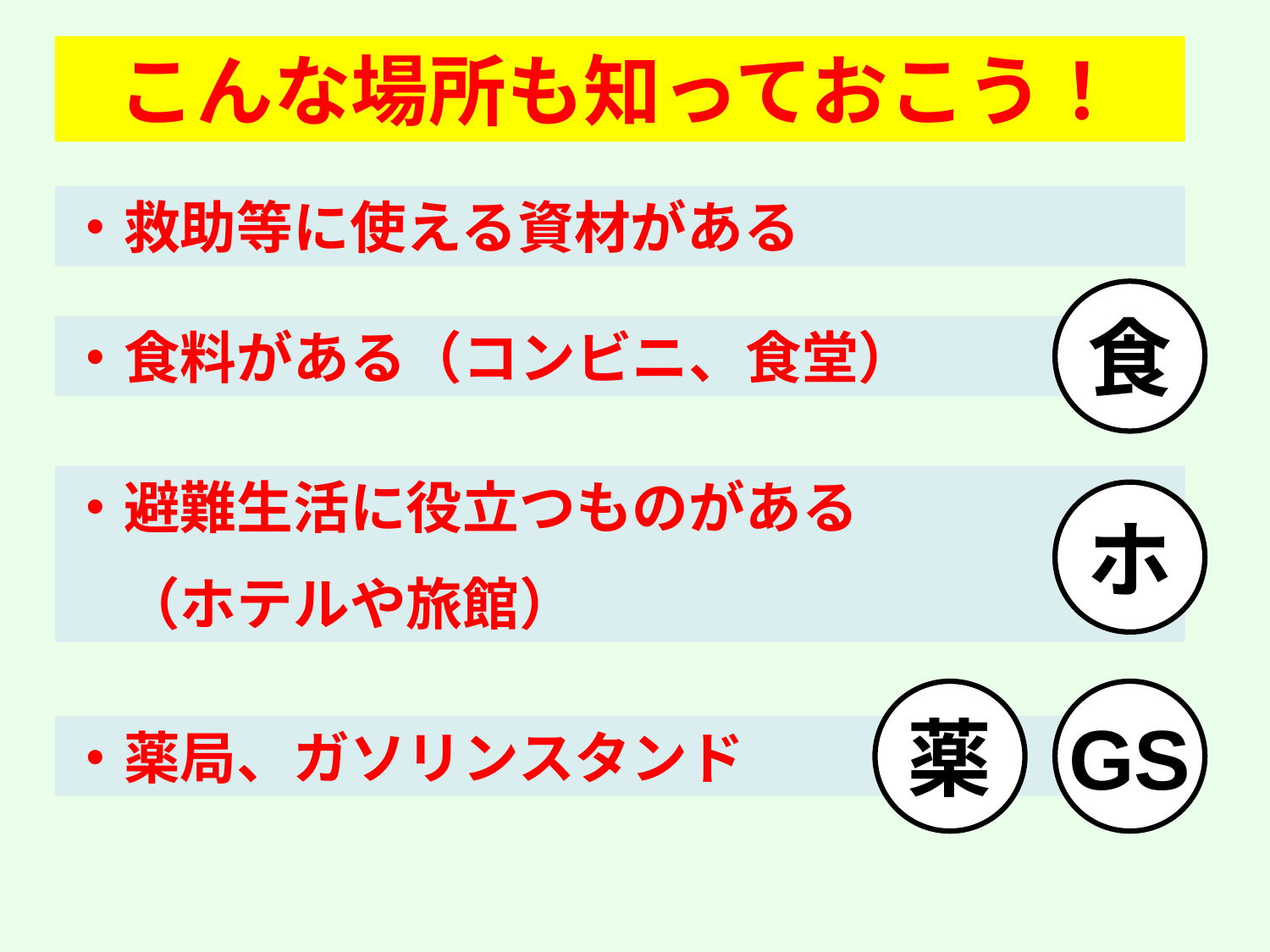

こんな場所も知っておこう！
・救助等に使える資材がある
食
・食料がある（コンビニ、食堂）
・避難生活に役立つものがある
　（ホテルや旅館）
ホ
薬
GS
・薬局、ガソリンスタンド